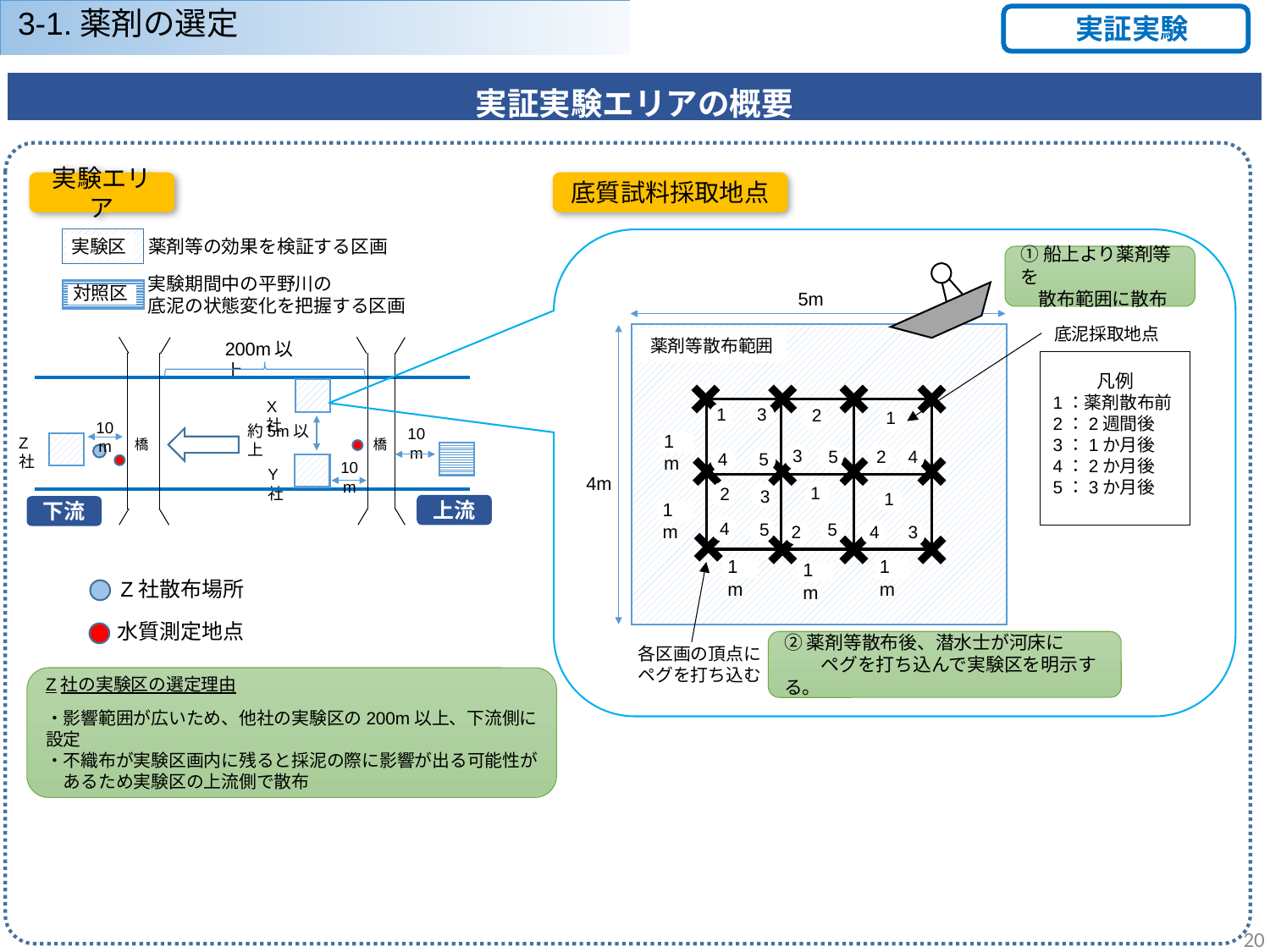

3-1.薬剤の選定
実証実験

| 実証実験エリアの概要 |
| --- |

実験エリア
底質試料採取地点
薬剤等の効果を検証する区画
実験区
ｚ

①船上より薬剤等を
　散布範囲に散布

実験期間中の平野川の
底泥の状態変化を把握する区画

対照区
5m

底泥採取地点

薬剤等散布範囲
200m以上
凡例
1：薬剤散布前
2：2週間後
3：1か月後
4：2か月後
5：3か月後

X社
3

1

2

1

10m
約5m以上
10m
1m

Z社
橋

橋
橋

3

5

2

4

5

4

10m

Y社
4m
1

2

3

1

1m

上流
下流
4

5

5

4

2

3

1m

1m

1m

Z社散布場所

水質測定地点

②薬剤等散布後、潜水士が河床に
　　ペグを打ち込んで実験区を明示する。
各区画の頂点に
ペグを打ち込む
Z社の実験区の選定理由

・影響範囲が広いため、他社の実験区の200m以上、下流側に設定
・不織布が実験区画内に残ると採泥の際に影響が出る可能性が
　あるため実験区の上流側で散布
20